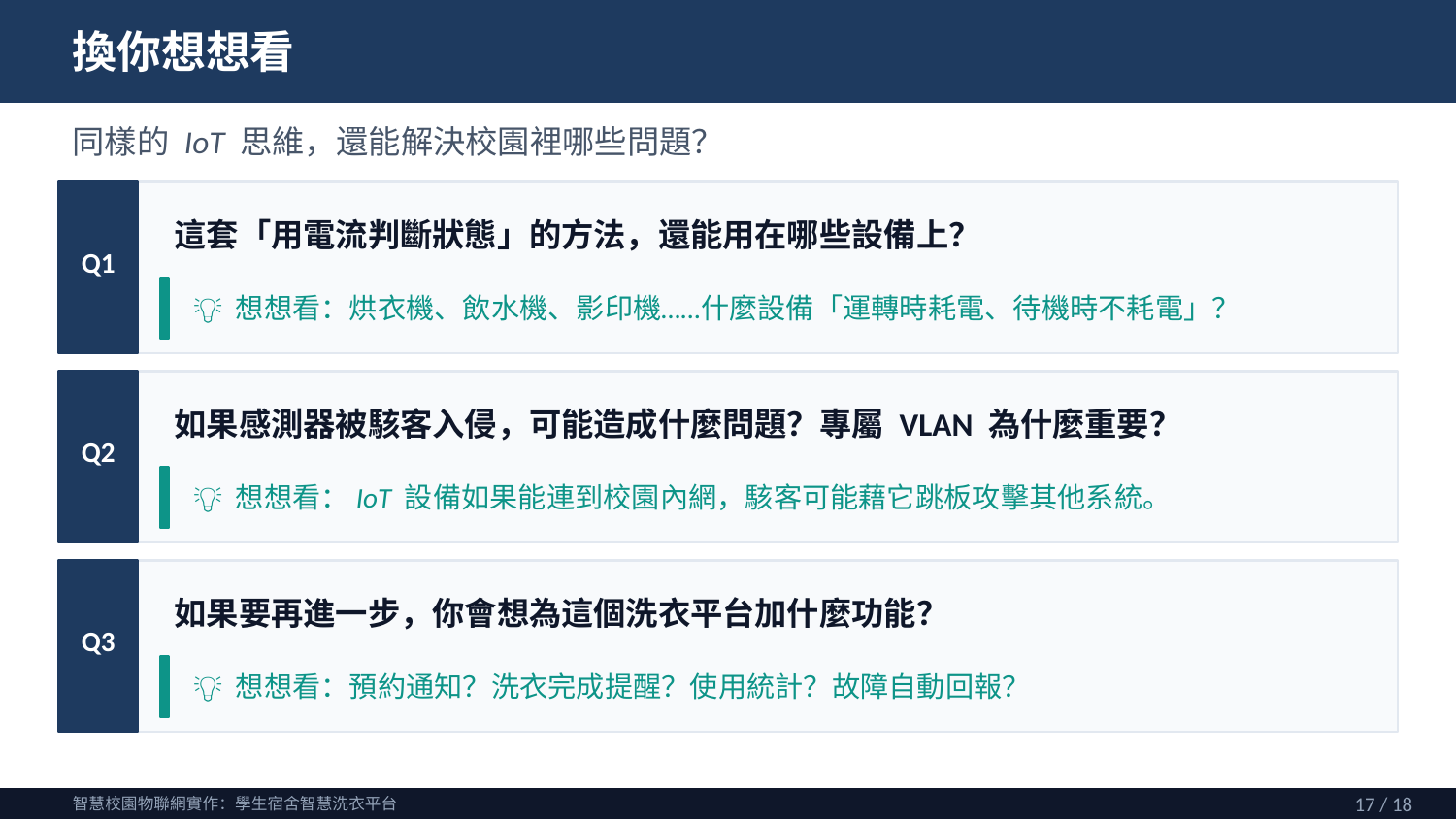

換你想想看
同樣的 IoT 思維，還能解決校園裡哪些問題？

這套「用電流判斷狀態」的方法，還能用在哪些設備上？
Q1
💡 想想看：烘衣機、飲水機、影印機……什麼設備「運轉時耗電、待機時不耗電」？

如果感測器被駭客入侵，可能造成什麼問題？專屬 VLAN 為什麼重要？
Q2
💡 想想看：IoT 設備如果能連到校園內網，駭客可能藉它跳板攻擊其他系統。

如果要再進一步，你會想為這個洗衣平台加什麼功能？
Q3
💡 想想看：預約通知？洗衣完成提醒？使用統計？故障自動回報？

智慧校園物聯網實作：學生宿舍智慧洗衣平台
17 / 18